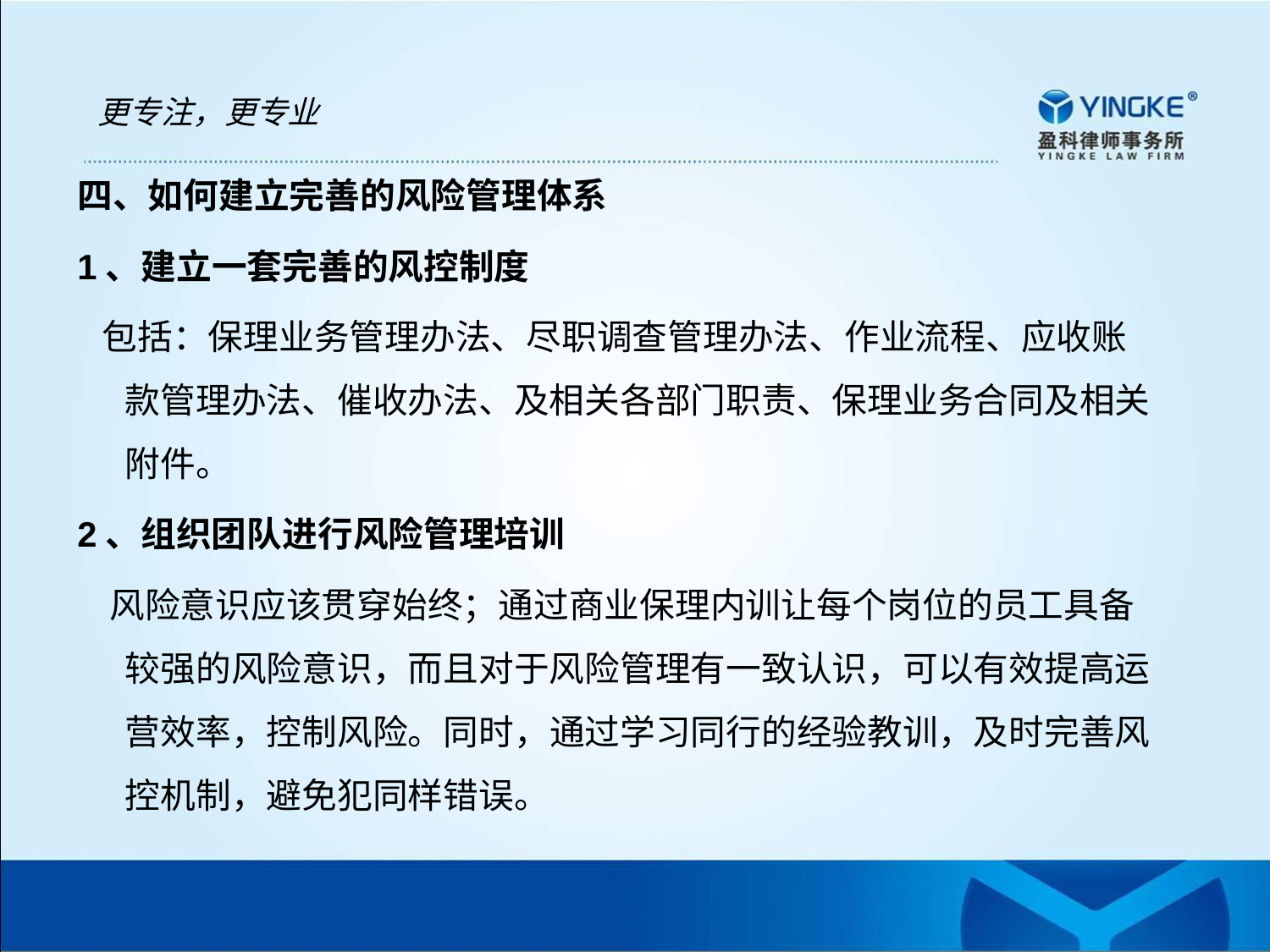

更专注，更专业
四、如何建立完善的风险管理体系
1、建立一套完善的风控制度
  包括：保理业务管理办法、尽职调查管理办法、作业流程、应收账款管理办法、催收办法、及相关各部门职责、保理业务合同及相关附件。
2、组织团队进行风险管理培训
   风险意识应该贯穿始终；通过商业保理内训让每个岗位的员工具备较强的风险意识，而且对于风险管理有一致认识，可以有效提高运营效率，控制风险。同时，通过学习同行的经验教训，及时完善风控机制，避免犯同样错误。